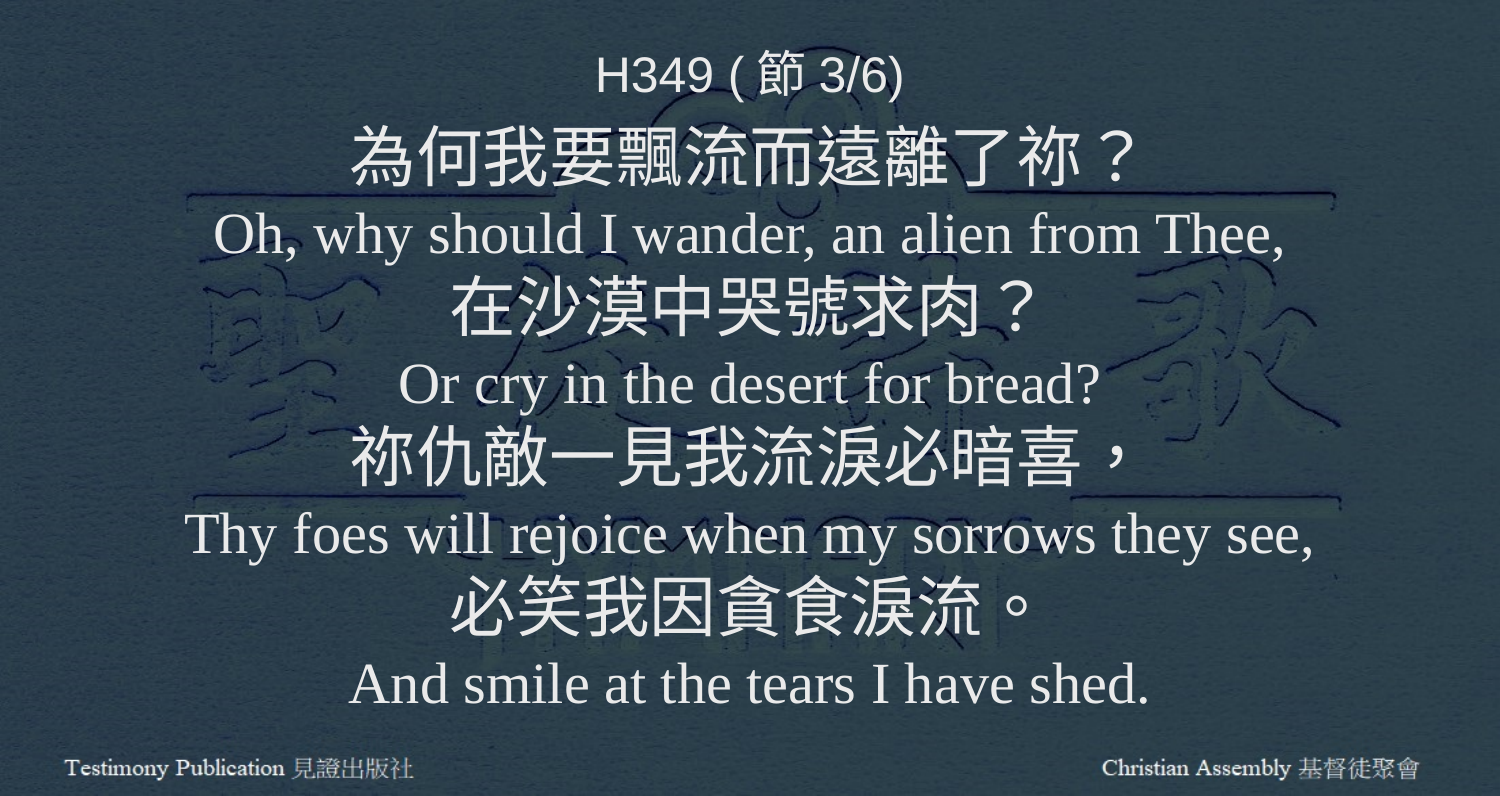

H349 (節3/6)
為何我要飄流而遠離了祢？
Oh, why should I wander, an alien from Thee,
在沙漠中哭號求肉？
Or cry in the desert for bread?
祢仇敵一見我流淚必暗喜，
Thy foes will rejoice when my sorrows they see,
必笑我因貪食淚流。
And smile at the tears I have shed.